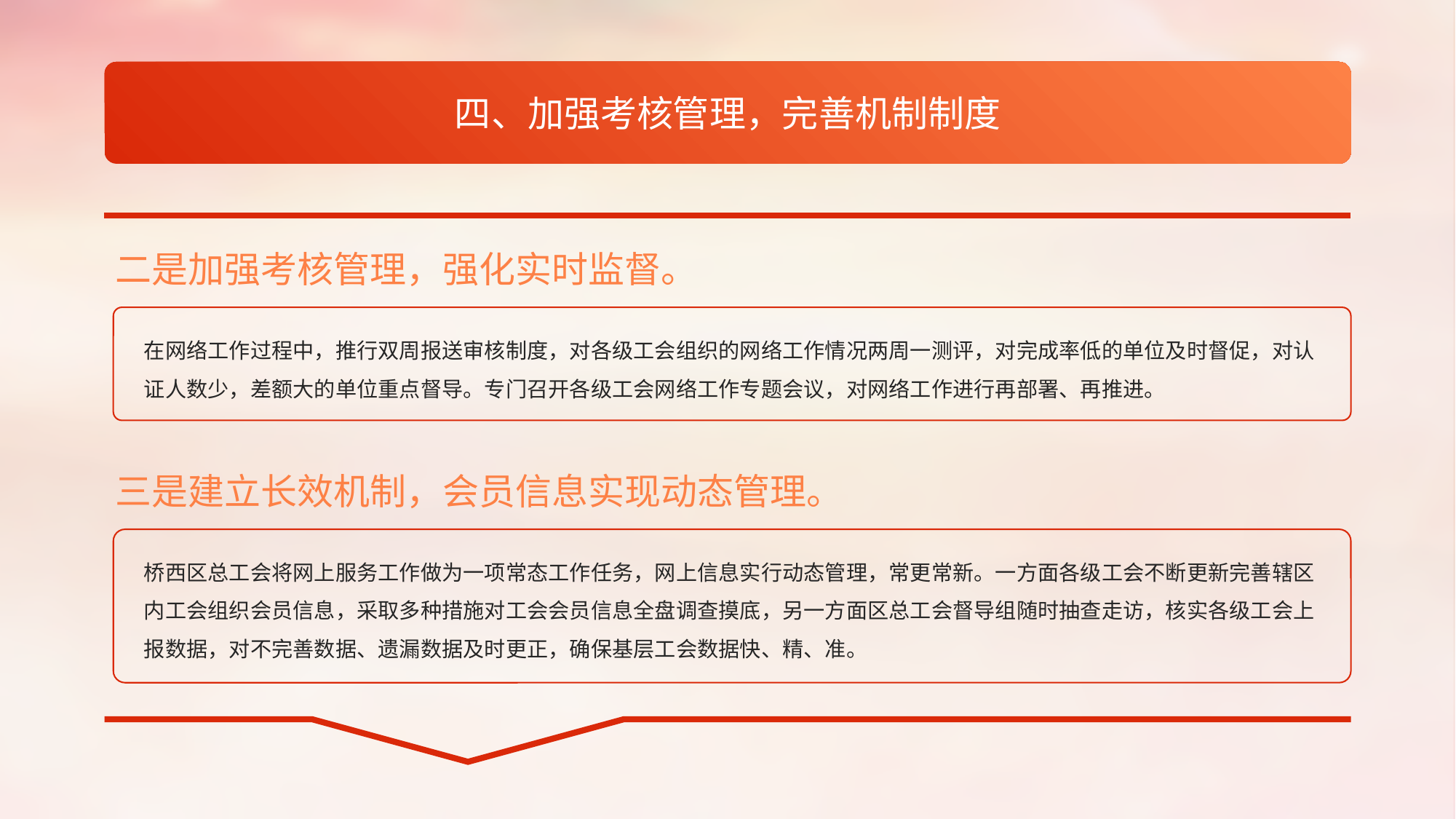

四、加强考核管理，完善机制制度

二是加强考核管理，强化实时监督。

在网络工作过程中，推行双周报送审核制度，对各级工会组织的网络工作情况两周一测评，对完成率低的单位及时督促，对认证人数少，差额大的单位重点督导。专门召开各级工会网络工作专题会议，对网络工作进行再部署、再推进。
三是建立长效机制，会员信息实现动态管理。

桥西区总工会将网上服务工作做为一项常态工作任务，网上信息实行动态管理，常更常新。一方面各级工会不断更新完善辖区内工会组织会员信息，采取多种措施对工会会员信息全盘调查摸底，另一方面区总工会督导组随时抽查走访，核实各级工会上报数据，对不完善数据、遗漏数据及时更正，确保基层工会数据快、精、准。